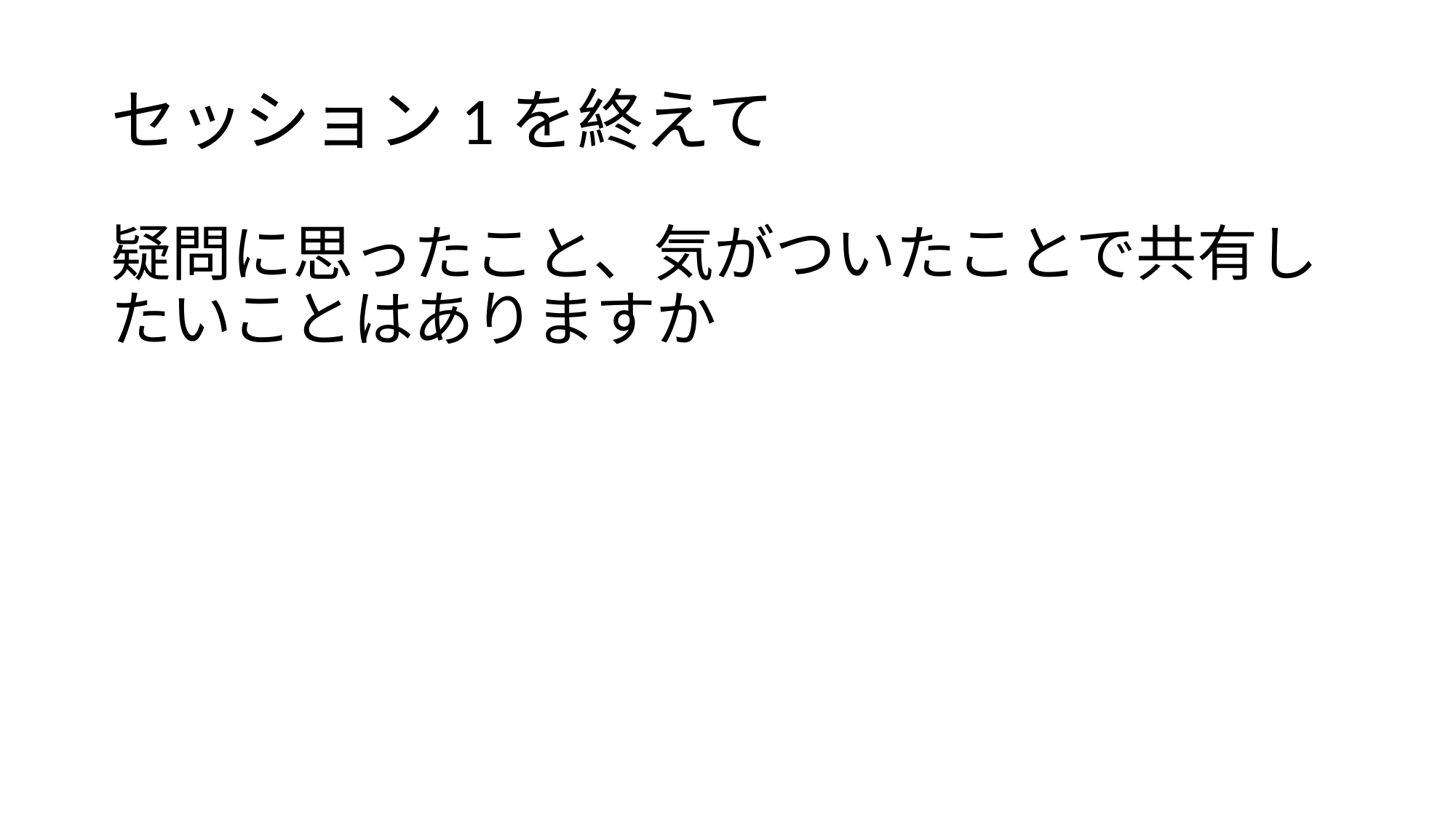

# セッション1を終えて
疑問に思ったこと、気がついたことで共有したいことはありますか